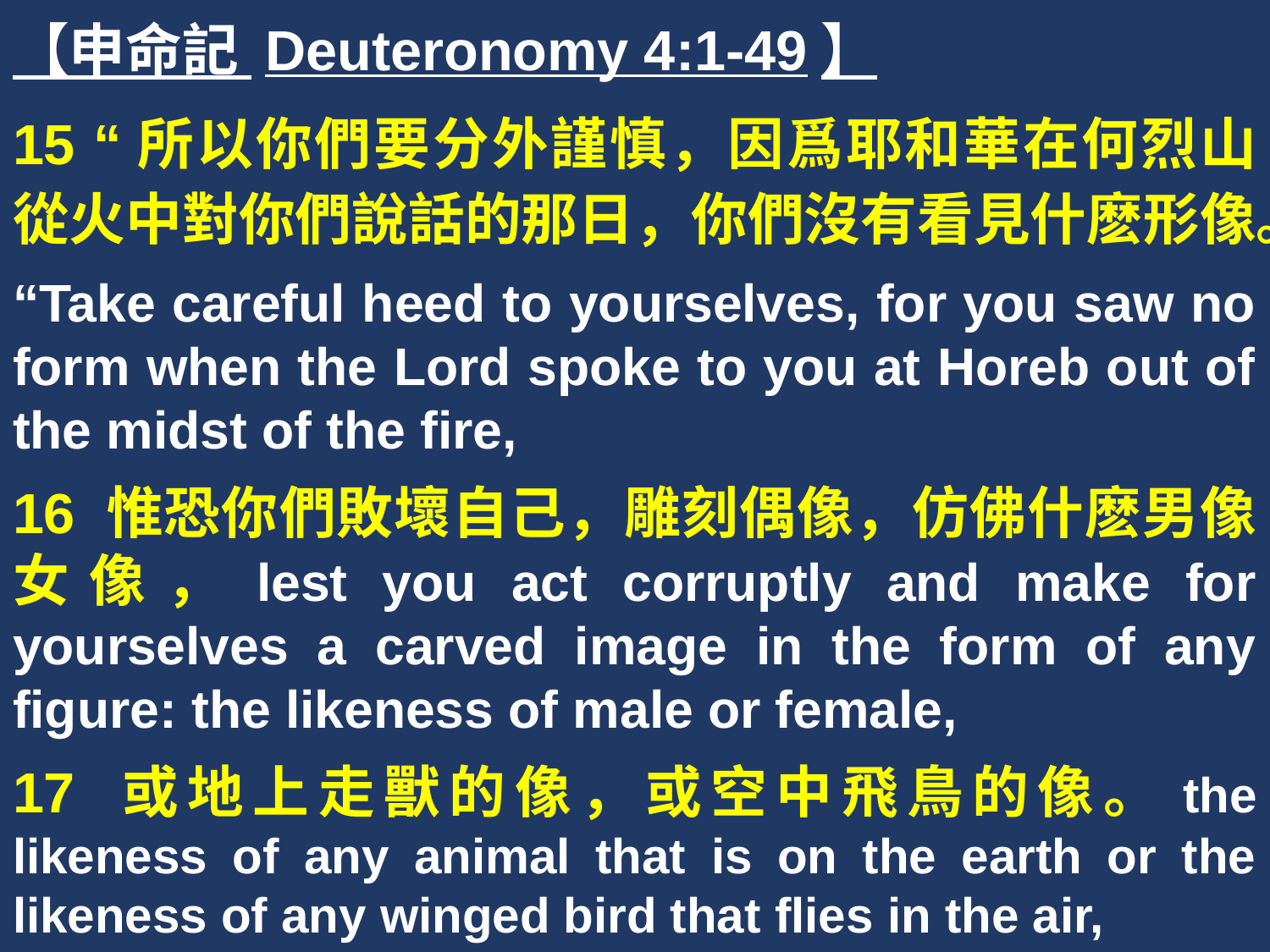

【申命記 Deuteronomy 4:1-49】
15 “所以你們要分外謹慎，因爲耶和華在何烈山從火中對你們說話的那日，你們沒有看見什麽形像。
“Take careful heed to yourselves, for you saw no form when the Lord spoke to you at Horeb out of the midst of the fire,
16 惟恐你們敗壞自己，雕刻偶像，仿佛什麽男像女像，lest you act corruptly and make for yourselves a carved image in the form of any figure: the likeness of male or female,
17 或地上走獸的像，或空中飛鳥的像。the likeness of any animal that is on the earth or the likeness of any winged bird that flies in the air,